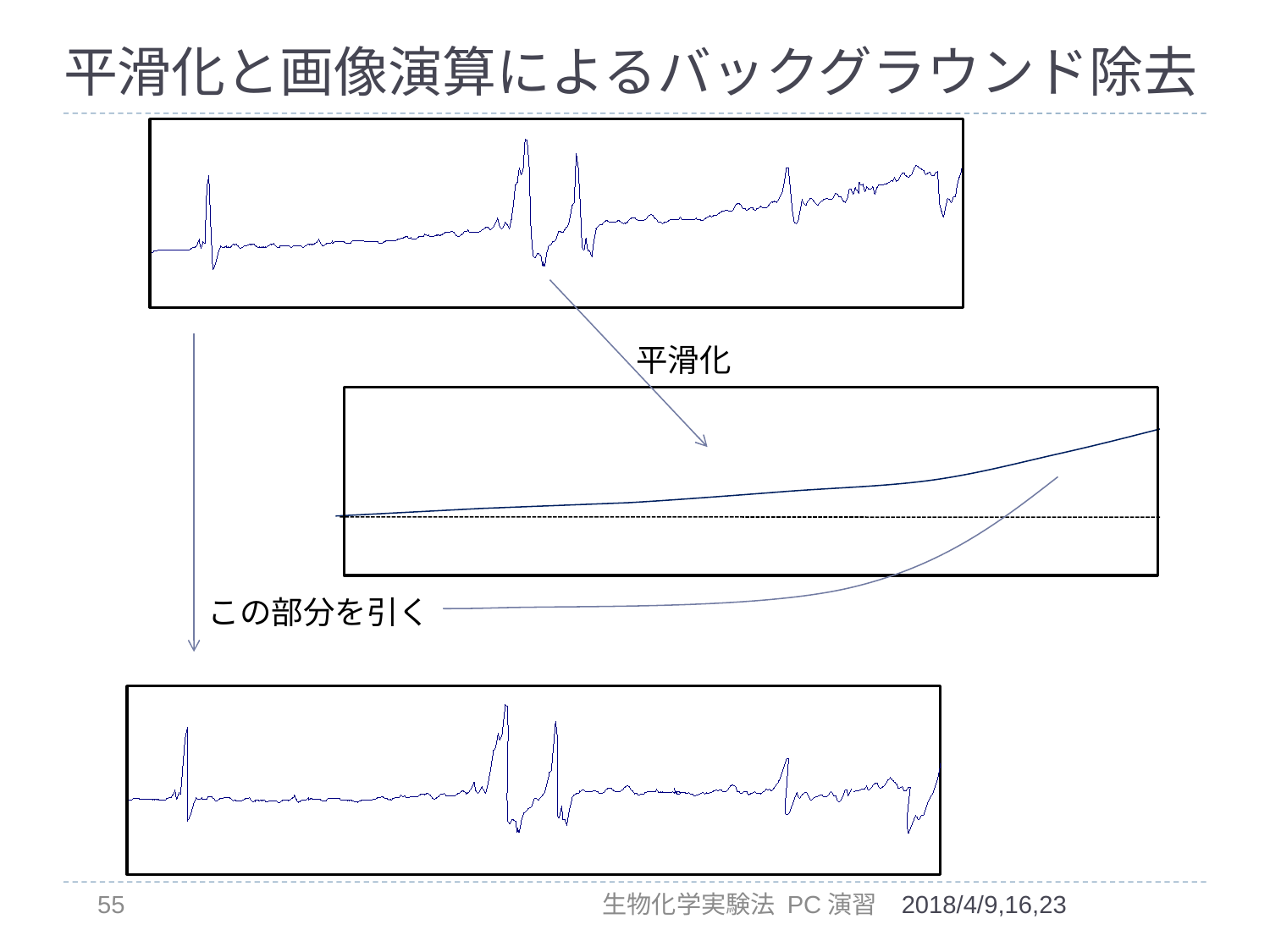

# 平滑化と画像演算によるバックグラウンド除去

平滑化

この部分を引く

55
生物化学実験法 PC演習
2018/4/9,16,23